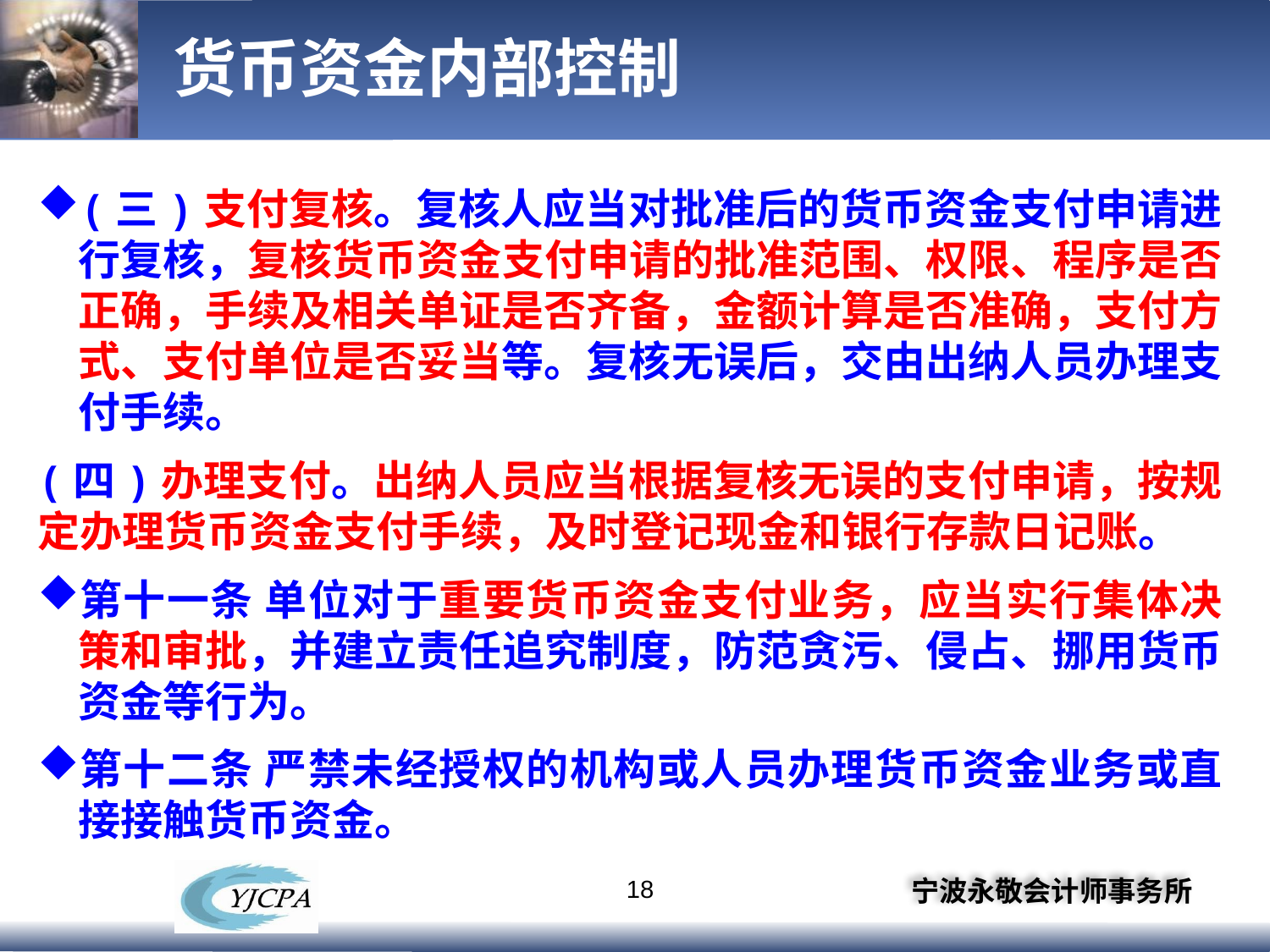

# 货币资金内部控制
(三)支付复核。复核人应当对批准后的货币资金支付申请进行复核，复核货币资金支付申请的批准范围、权限、程序是否正确，手续及相关单证是否齐备，金额计算是否准确，支付方式、支付单位是否妥当等。复核无误后，交由出纳人员办理支付手续。
(四)办理支付。出纳人员应当根据复核无误的支付申请，按规定办理货币资金支付手续，及时登记现金和银行存款日记账。
第十一条 单位对于重要货币资金支付业务，应当实行集体决策和审批，并建立责任追究制度，防范贪污、侵占、挪用货币资金等行为。
第十二条 严禁未经授权的机构或人员办理货币资金业务或直接接触货币资金。